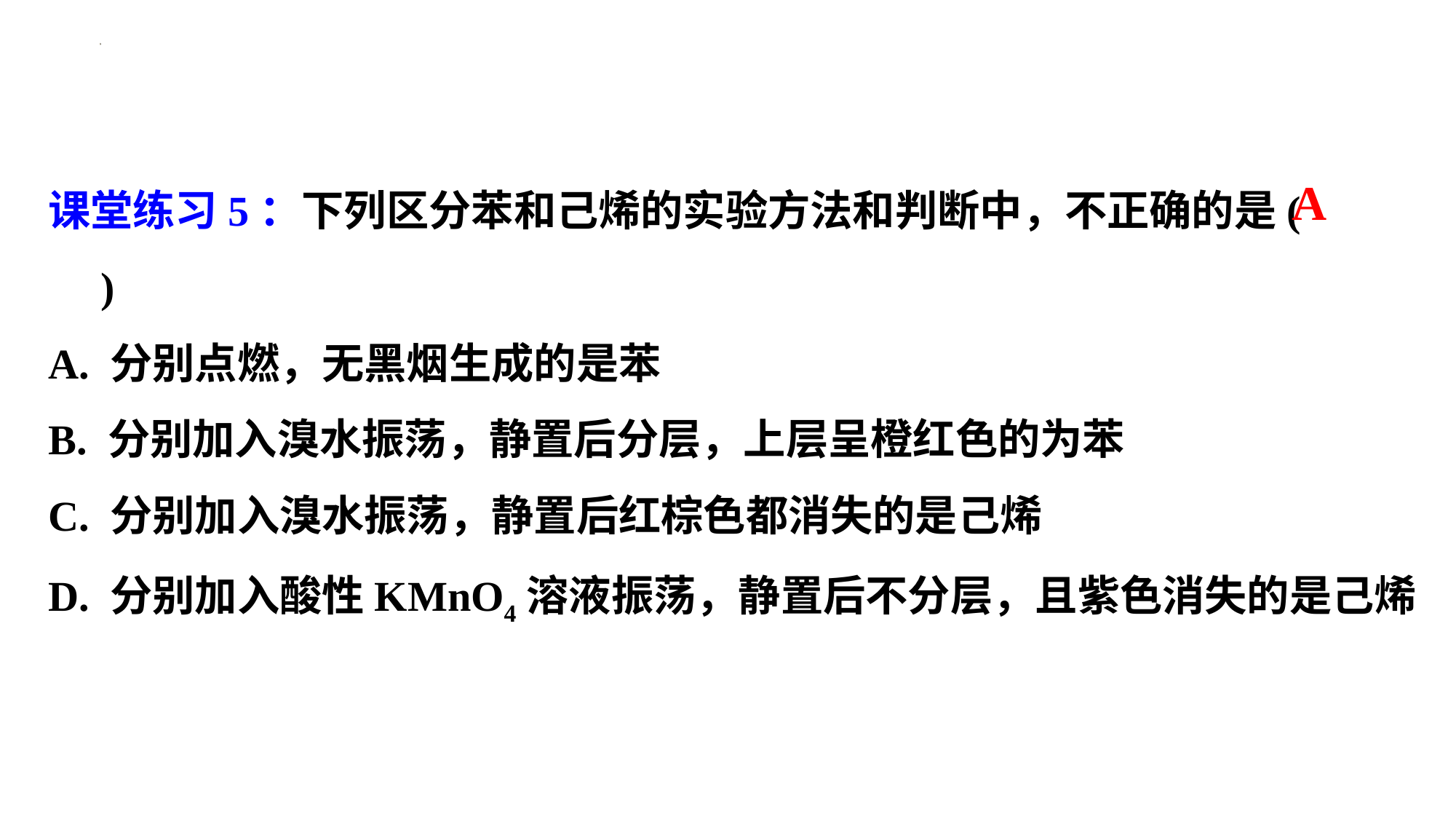

课堂练习5：下列区分苯和己烯的实验方法和判断中，不正确的是(　　)
A. 分别点燃，无黑烟生成的是苯
B. 分别加入溴水振荡，静置后分层，上层呈橙红色的为苯
C. 分别加入溴水振荡，静置后红棕色都消失的是己烯
D. 分别加入酸性KMnO4溶液振荡，静置后不分层，且紫色消失的是己烯
A